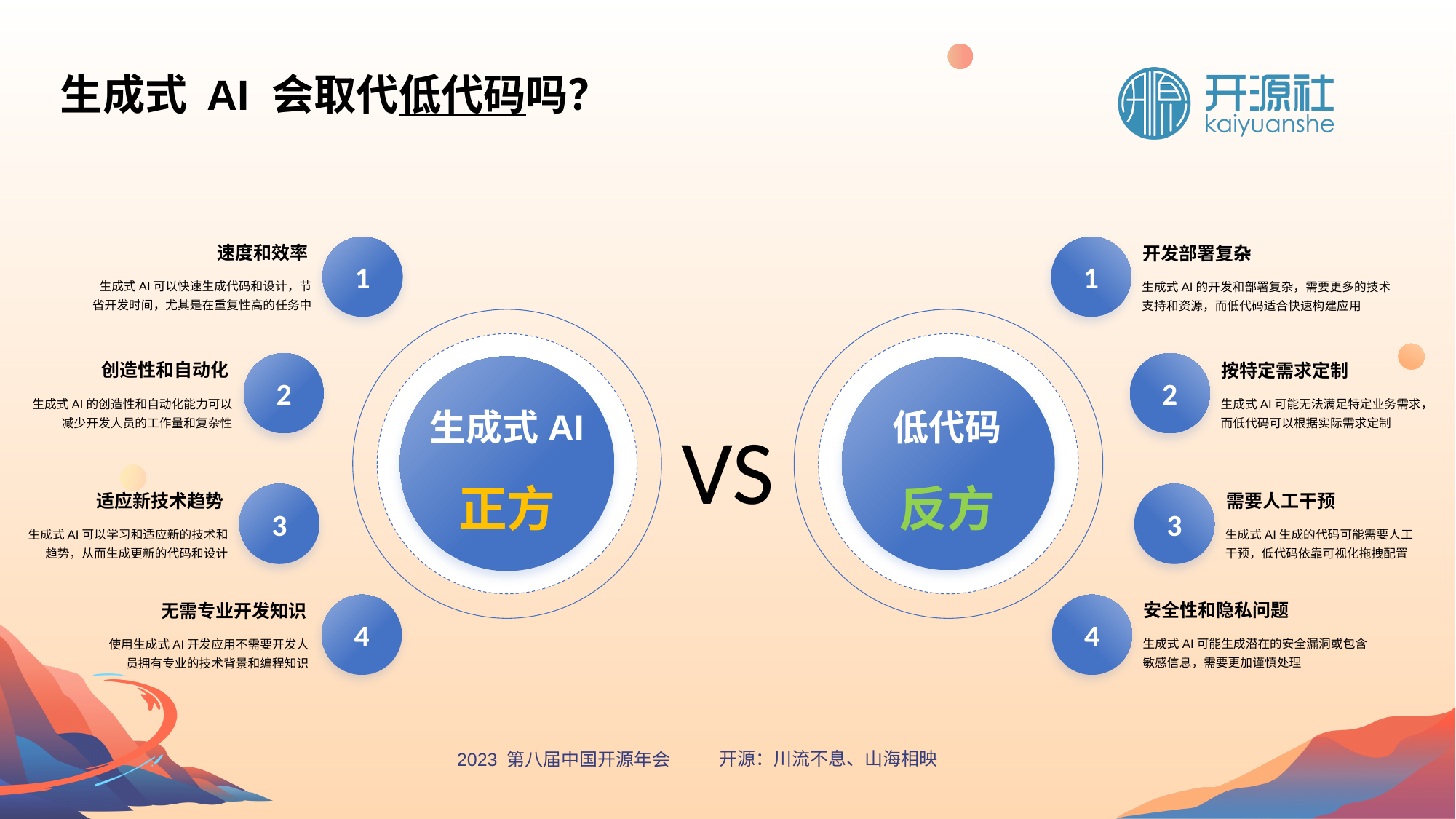

生成式 AI 会取代低代码吗？
速度和效率
1
1
开发部署复杂
生成式AI可以快速生成代码和设计，节省开发时间，尤其是在重复性高的任务中
生成式AI的开发和部署复杂，需要更多的技术支持和资源，而低代码适合快速构建应用

2
2
创造性和自动化
按特定需求定制

生成式AI的创造性和自动化能力可以减少开发人员的工作量和复杂性
生成式AI可能无法满足特定业务需求，而低代码可以根据实际需求定制
生成式AI
低代码
VS
正方
反方
3
3
需要人工干预
适应新技术趋势
生成式AI生成的代码可能需要人工干预，低代码依靠可视化拖拽配置
生成式AI可以学习和适应新的技术和趋势，从而生成更新的代码和设计
安全性和隐私问题
无需专业开发知识
4
4
生成式AI可能生成潜在的安全漏洞或包含敏感信息，需要更加谨慎处理
使用生成式AI开发应用不需要开发人员拥有专业的技术背景和编程知识